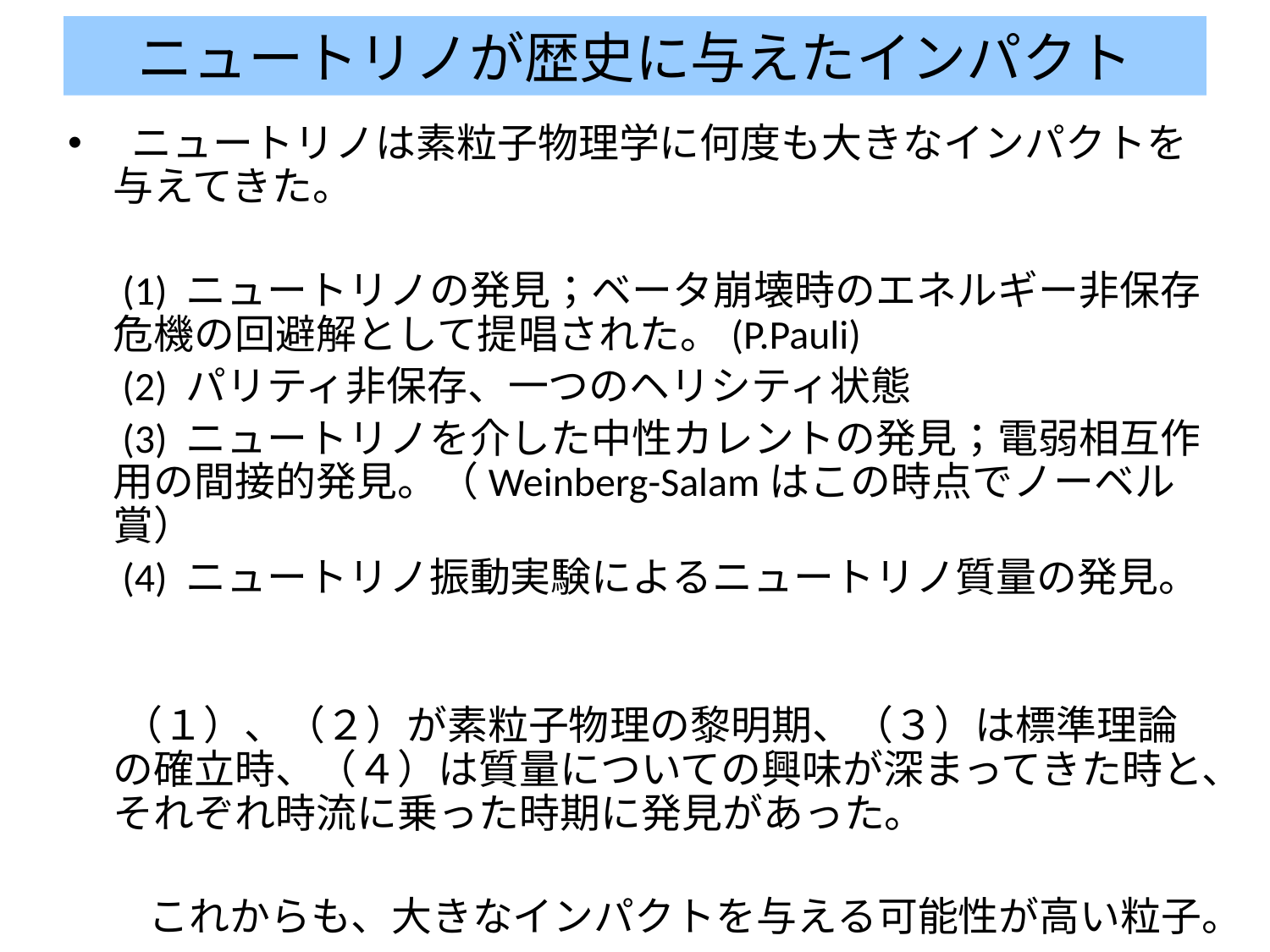

# ニュートリノが歴史に与えたインパクト
 ニュートリノは素粒子物理学に何度も大きなインパクトを与えてきた。

      (1) ニュートリノの発見；ベータ崩壊時のエネルギー非保存危機の回避解として提唱された。(P.Pauli)
      (2) パリティ非保存、一つのヘリシティ状態
      (3) ニュートリノを介した中性カレントの発見；電弱相互作用の間接的発見。（Weinberg-Salamはこの時点でノーベル賞）
      (4) ニュートリノ振動実験によるニュートリノ質量の発見。

     （１）、（２）が素粒子物理の黎明期、（３）は標準理論の確立時、（４）は質量についての興味が深まってきた時と、それぞれ時流に乗った時期に発見があった。

　　これからも、大きなインパクトを与える可能性が高い粒子。